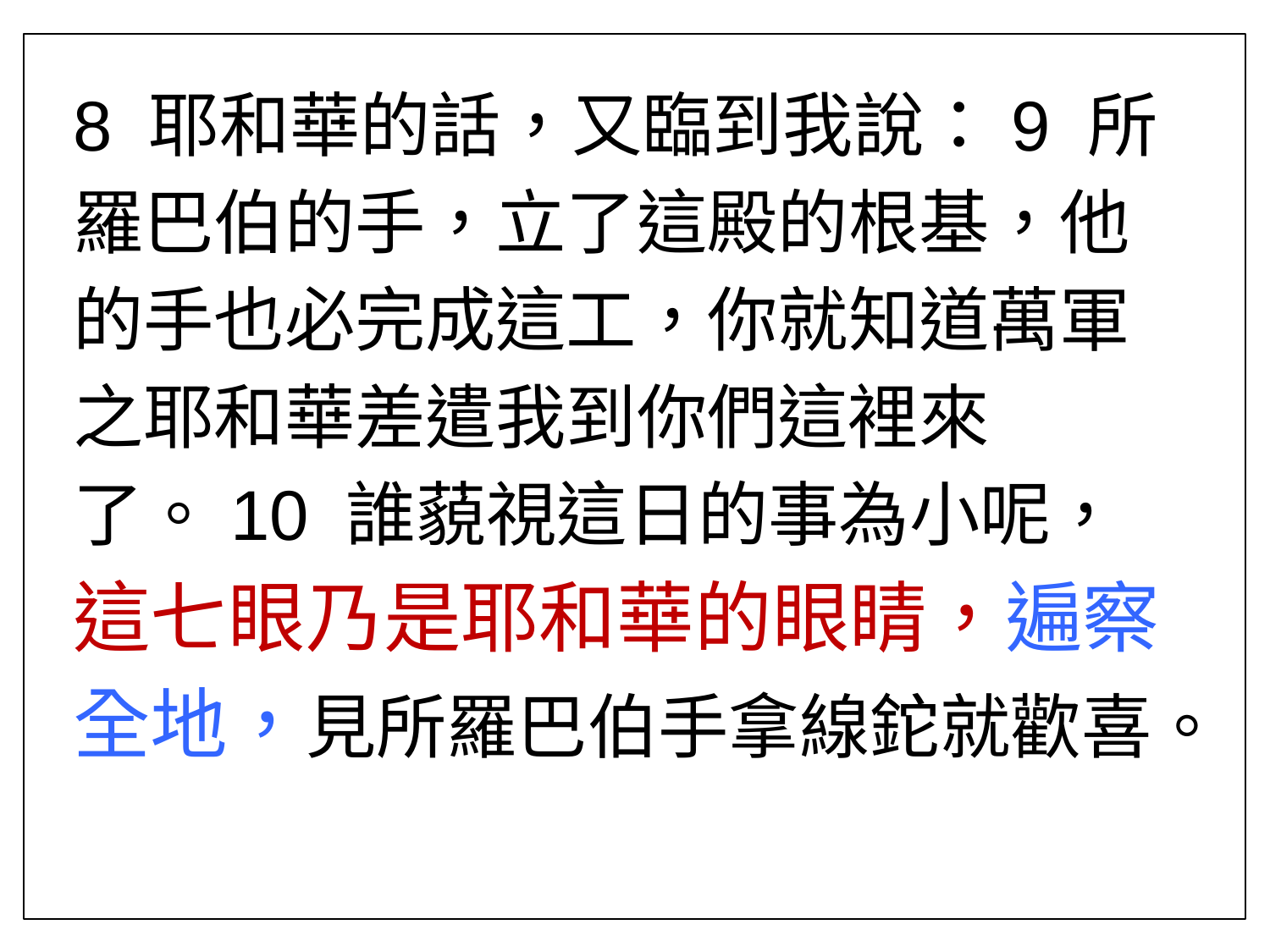

8 耶和華的話，又臨到我說：9 所羅巴伯的手，立了這殿的根基，他的手也必完成這工，你就知道萬軍之耶和華差遣我到你們這裡來了。10 誰藐視這日的事為小呢，這七眼乃是耶和華的眼睛，遍察全地，見所羅巴伯手拿線鉈就歡喜。